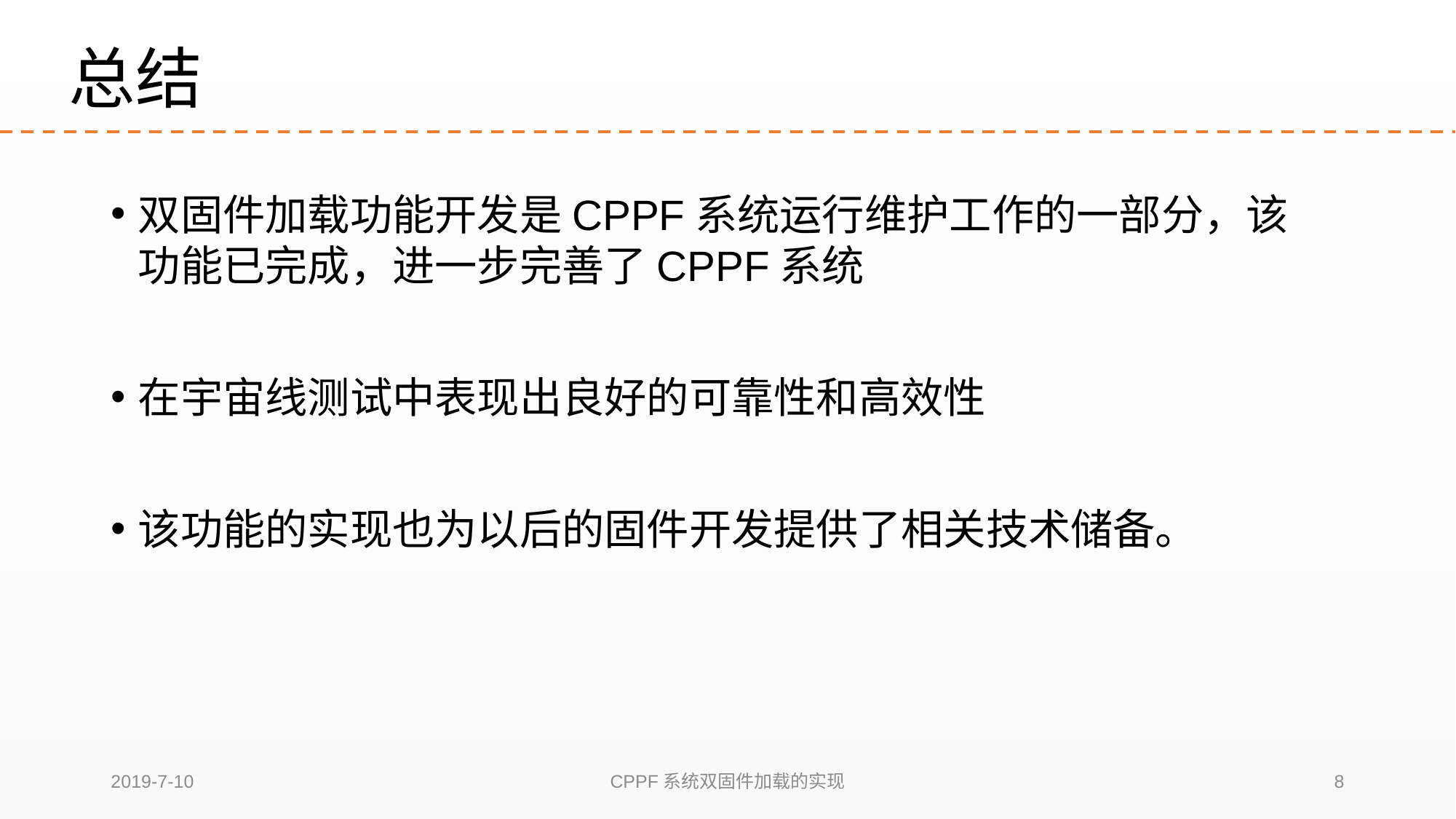

# 总结
双固件加载功能开发是CPPF系统运行维护工作的一部分，该功能已完成，进一步完善了CPPF系统

在宇宙线测试中表现出良好的可靠性和高效性

该功能的实现也为以后的固件开发提供了相关技术储备。

2019-7-10
CPPF系统双固件加载的实现
8